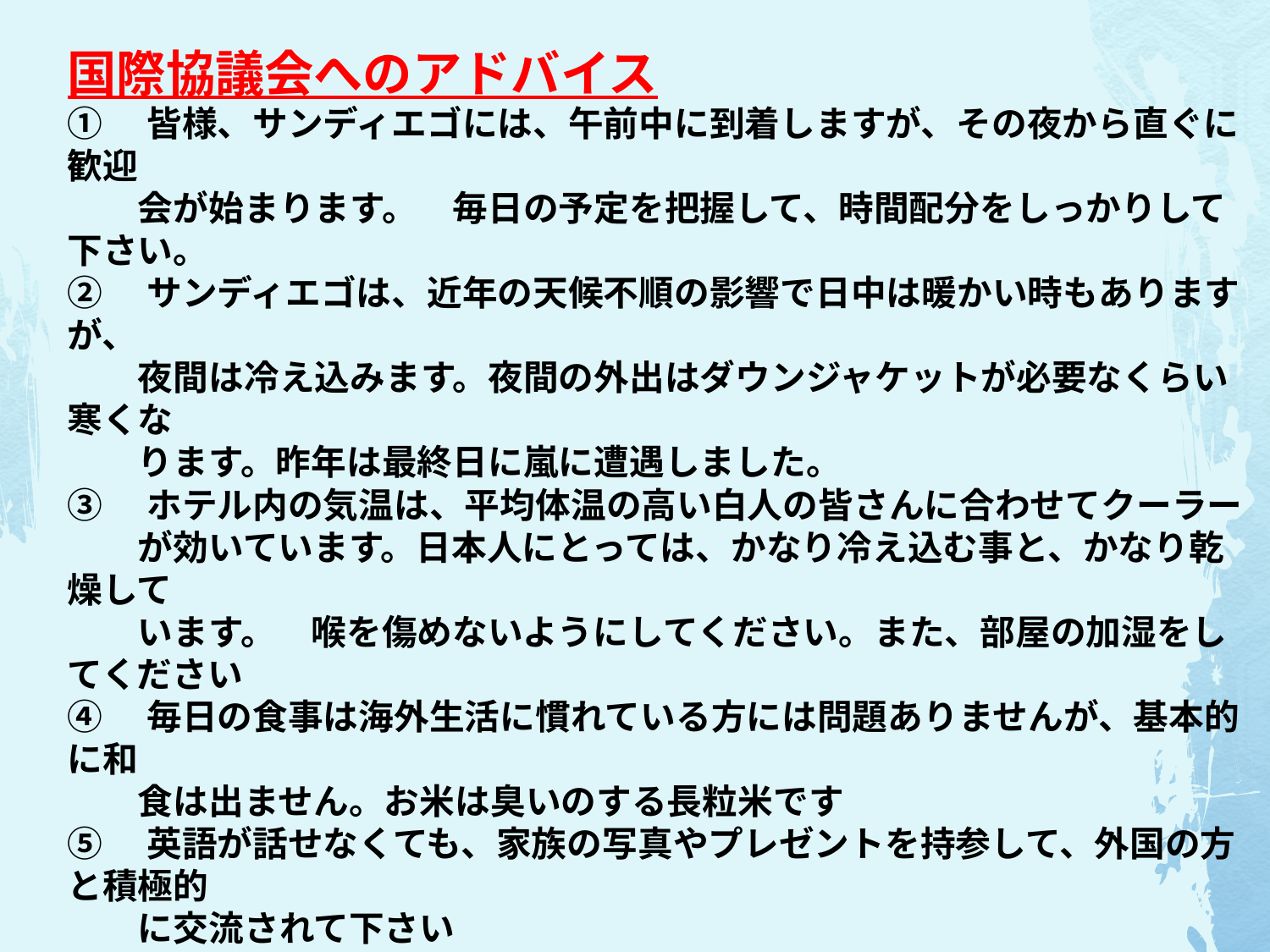

国際協議会へのアドバイス
①　皆様、サンディエゴには、午前中に到着しますが、その夜から直ぐに歓迎
　　会が始まります。　毎日の予定を把握して、時間配分をしっかりして下さい。
②　サンディエゴは、近年の天候不順の影響で日中は暖かい時もありますが、
　　夜間は冷え込みます。夜間の外出はダウンジャケットが必要なくらい寒くな
　　ります。昨年は最終日に嵐に遭遇しました。
③　ホテル内の気温は、平均体温の高い白人の皆さんに合わせてクーラー
　　が効いています。日本人にとっては、かなり冷え込む事と、かなり乾燥して
　　います。　喉を傷めないようにしてください。また、部屋の加湿をしてください
④　毎日の食事は海外生活に慣れている方には問題ありませんが、基本的に和
　　食は出ません。お米は臭いのする長粒米です
⑤　英語が話せなくても、家族の写真やプレゼントを持参して、外国の方と積極的
　　に交流されて下さい
⑥　昨年は、ホテル内でインフルエンザが流行り、高熱を出された方がいらっしゃ
　　いました。持病をお持ちの方は細心の注意を払って下さい
⑦　機内は１０時間の長旅です。気圧が低いためアルコールに酔いやすくなります。
　　搭乗前、搭乗中のアルコールの飲酒には注意して下さい
⑧　サンディエゴの時差は、マイナス１６時間です。夜中に目が覚めますので、ほと
　　んど寝られない１週間になりますので、血圧、心臓疾患にはご注意ください。